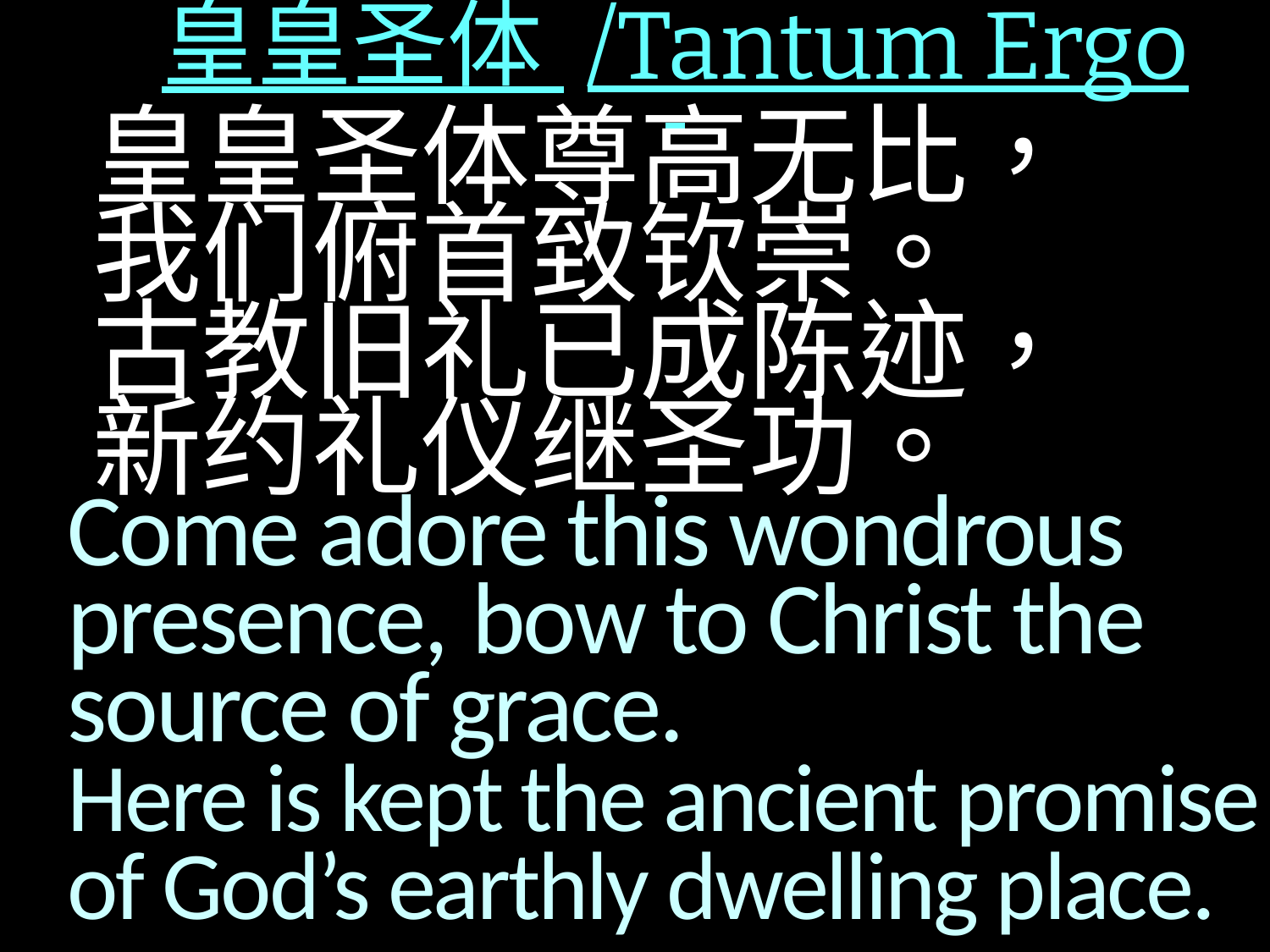

皇皇圣体 /Tantum Ergo

皇皇圣体尊高无比，
我们俯首致钦崇。
古教旧礼已成陈迹，
新约礼仪继圣功。
Come adore this wondrous presence, bow to Christ the source of grace.
Here is kept the ancient promise of God’s earthly dwelling place.